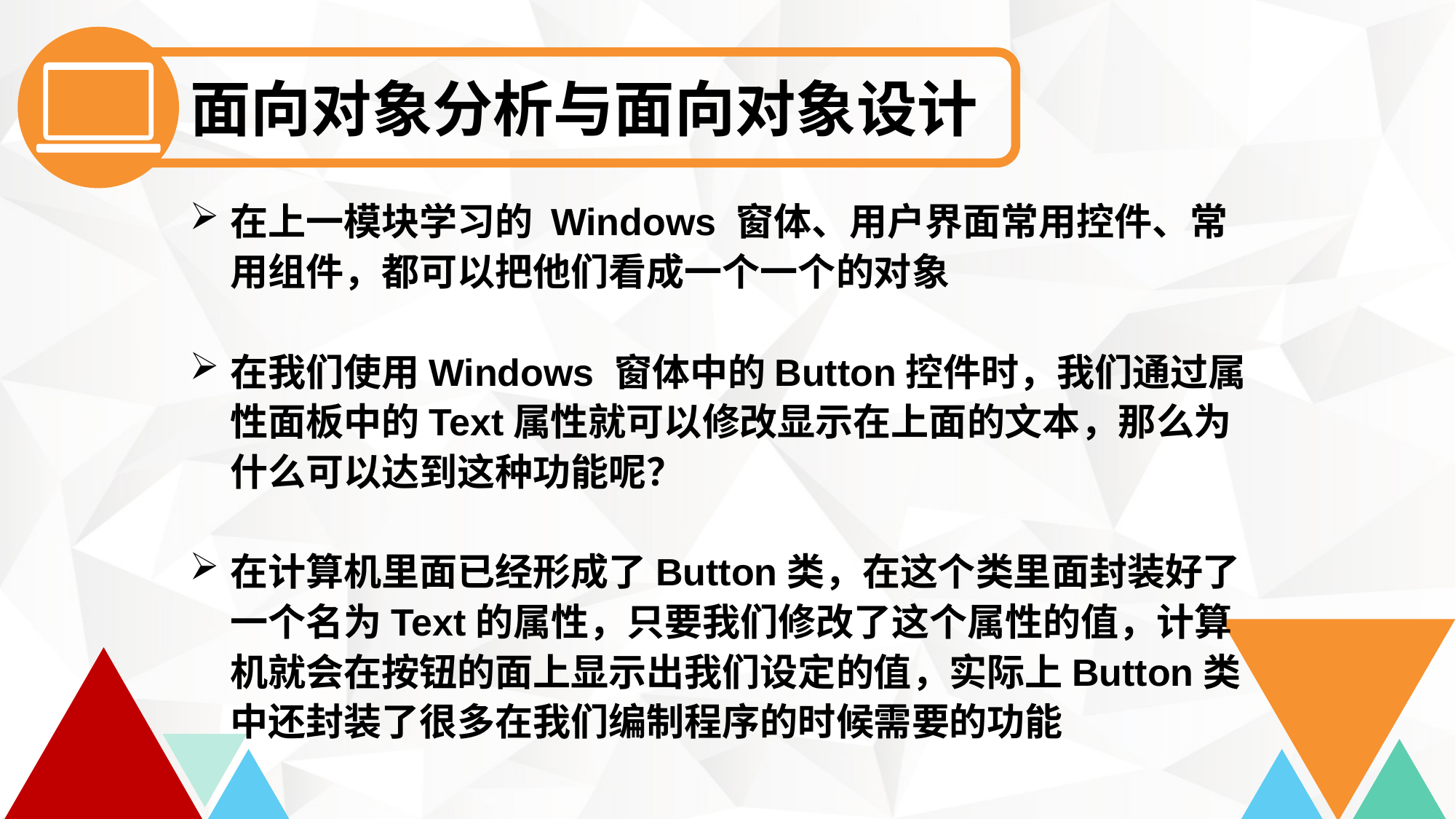

面向对象分析与面向对象设计
在上一模块学习的 Windows 窗体、用户界面常用控件、常用组件，都可以把他们看成一个一个的对象

在我们使用Windows 窗体中的Button控件时，我们通过属性面板中的Text属性就可以修改显示在上面的文本，那么为什么可以达到这种功能呢？

在计算机里面已经形成了Button类，在这个类里面封装好了一个名为Text的属性，只要我们修改了这个属性的值，计算机就会在按钮的面上显示出我们设定的值，实际上Button类中还封装了很多在我们编制程序的时候需要的功能